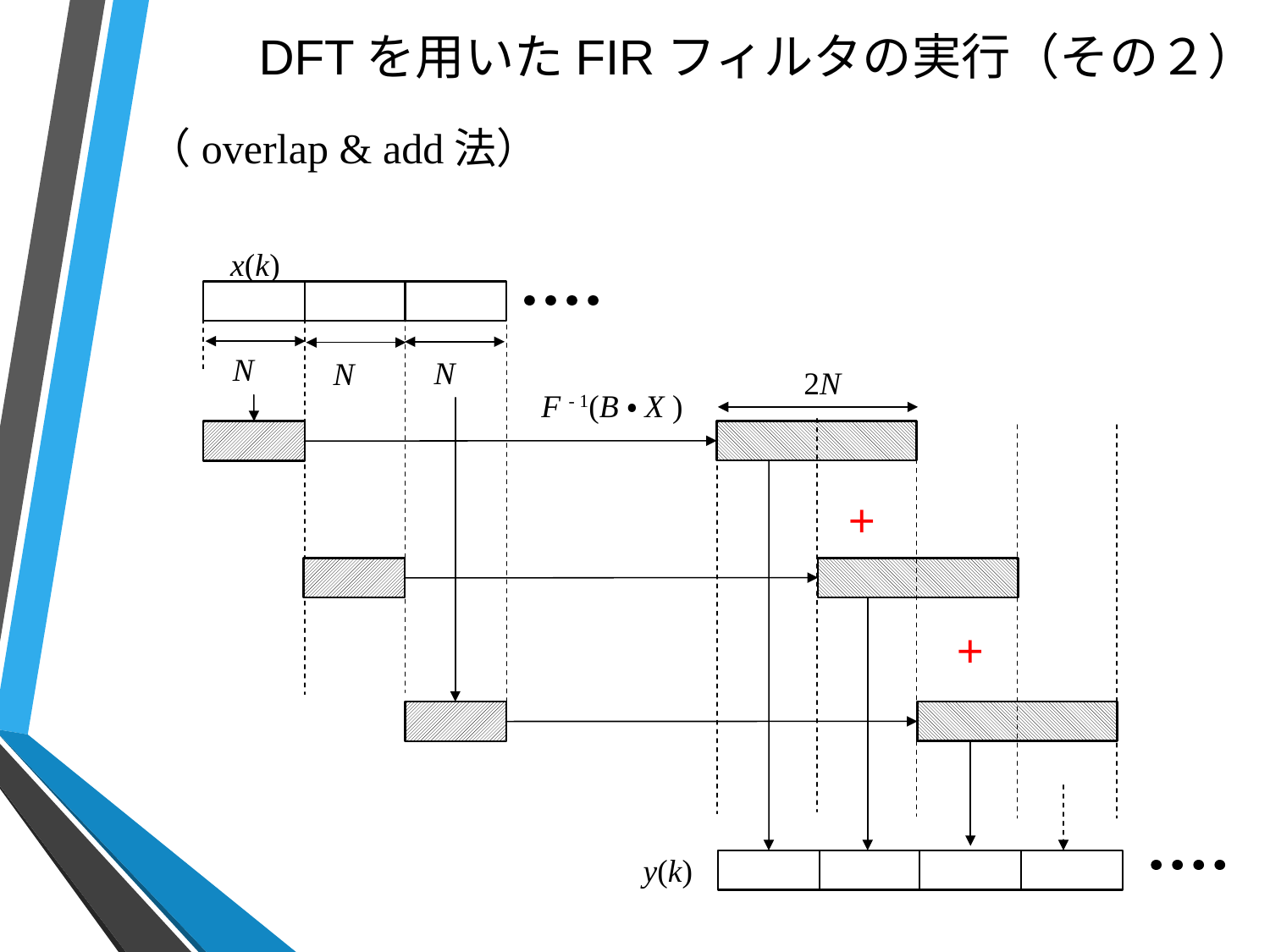

# DFTを用いたFIRフィルタの実行（その２）
（overlap & add法）
x(k)

N
N
N
2N
F - 1(B・X )

y(k)
＋
＋